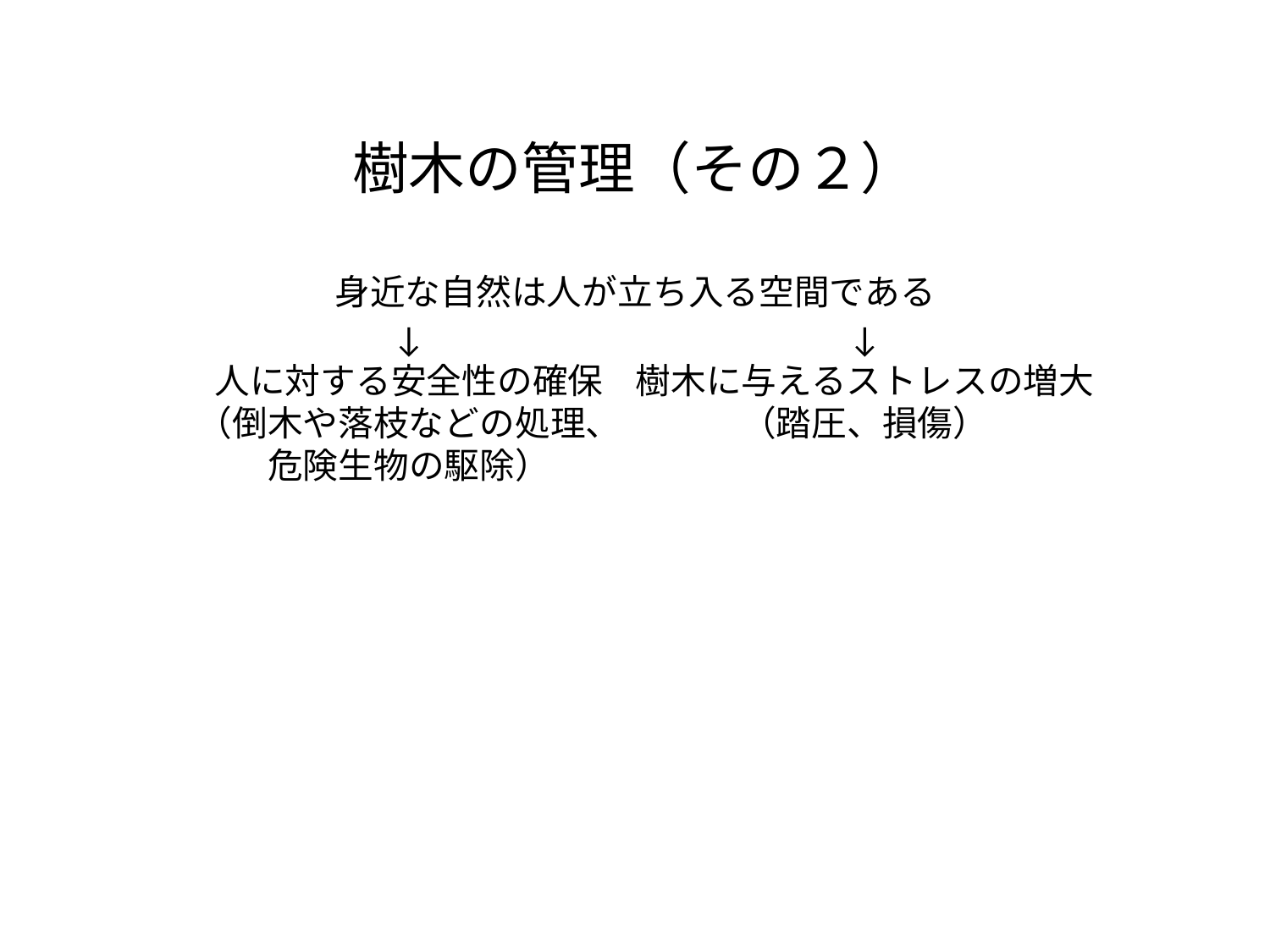

樹木の管理（その２）
身近な自然は人が立ち入る空間である
↓
人に対する安全性の確保
（倒木や落枝などの処理、
危険生物の駆除）
↓
樹木に与えるストレスの増大
（踏圧、損傷）